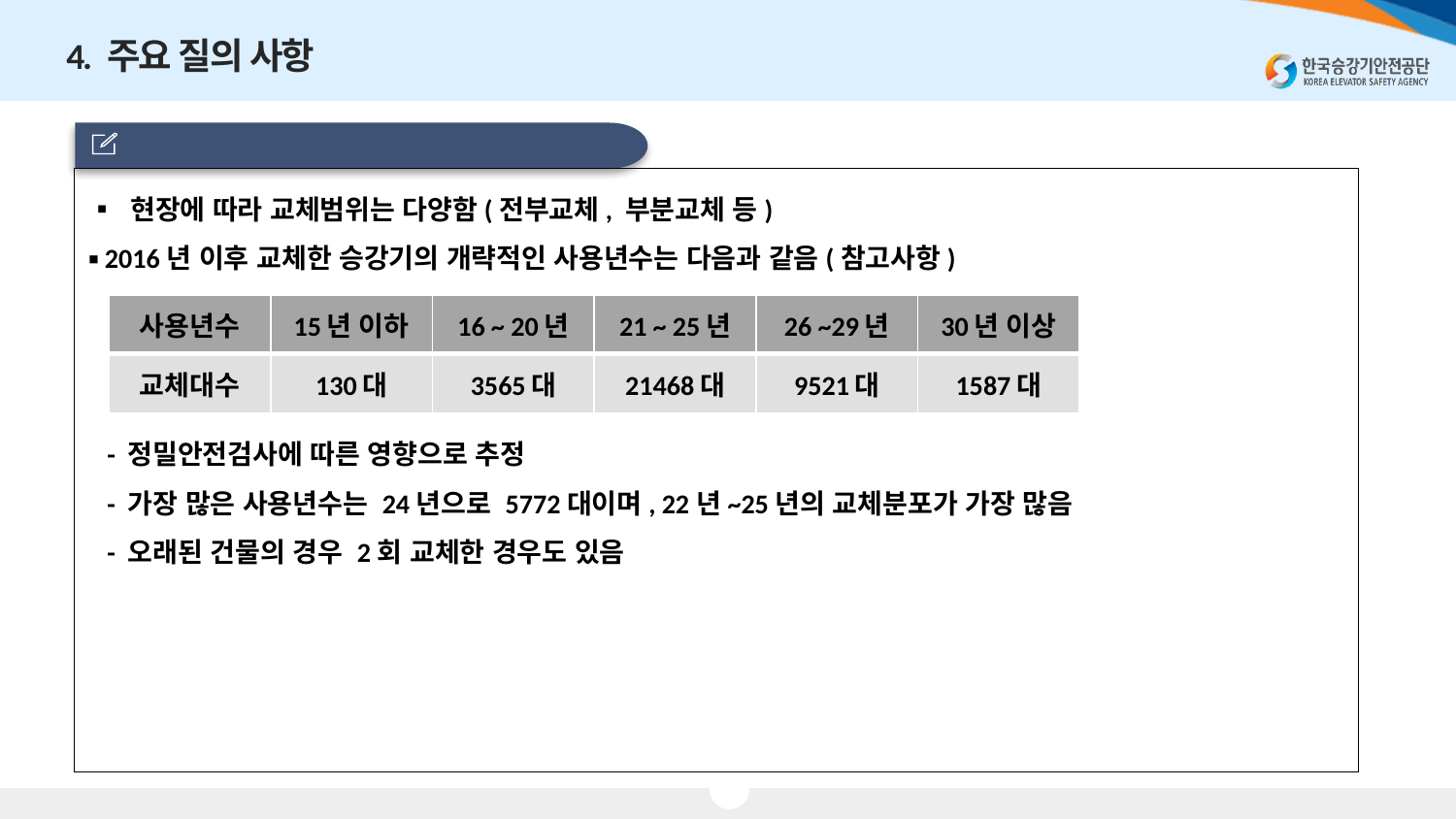

4. 주요 질의 사항
    일반적으로 설치 후 몇 년 후에 교체하는지?

▪ 현장에 따라 교체범위는 다양함(전부교체, 부분교체 등)
▪ 2016년 이후 교체한 승강기의 개략적인 사용년수는 다음과 같음(참고사항)

   - 정밀안전검사에 따른 영향으로 추정
   - 가장 많은 사용년수는 24년으로 5772대이며, 22년~25년의 교체분포가 가장 많음
   - 오래된 건물의 경우 2회 교체한 경우도 있음

| 사용년수 | 15년 이하 | 16 ~ 20년 | 21 ~ 25년 | 26 ~29년 | 30년 이상 |
| --- | --- | --- | --- | --- | --- |
| 교체대수 | 130대 | 3565대 | 21468대 | 9521대 | 1587대 |